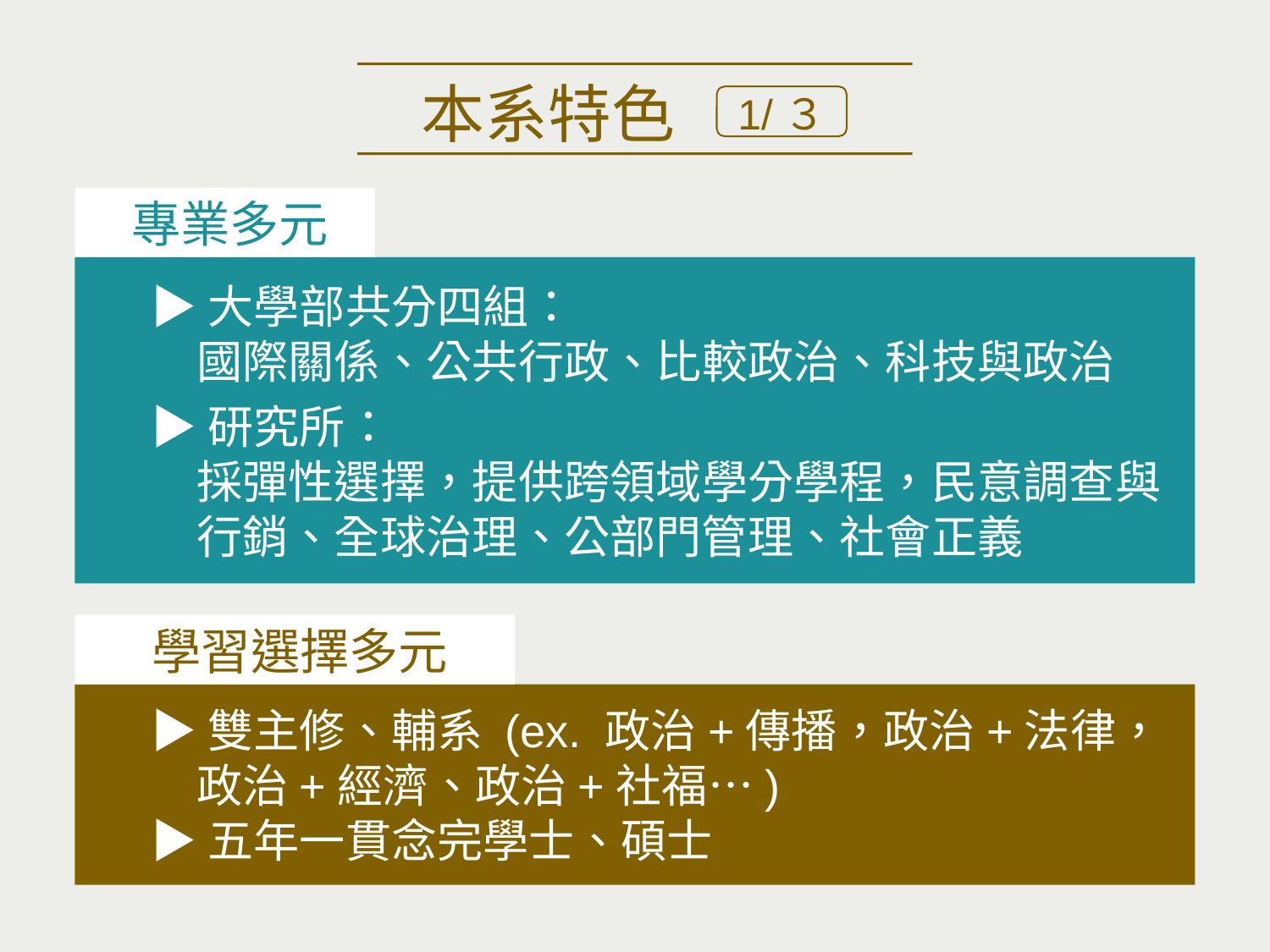

本系特色

1/３
專業多元
▶大學部共分四組：
　國際關係、公共行政、比較政治、科技與政治
▶研究所：
　採彈性選擇，提供跨領域學分學程，民意調查與
　行銷、全球治理、公部門管理、社會正義
學習選擇多元
▶雙主修、輔系 (ex. 政治+傳播，政治+法律，
　政治+經濟、政治+社福…)
▶五年一貫念完學士、碩士